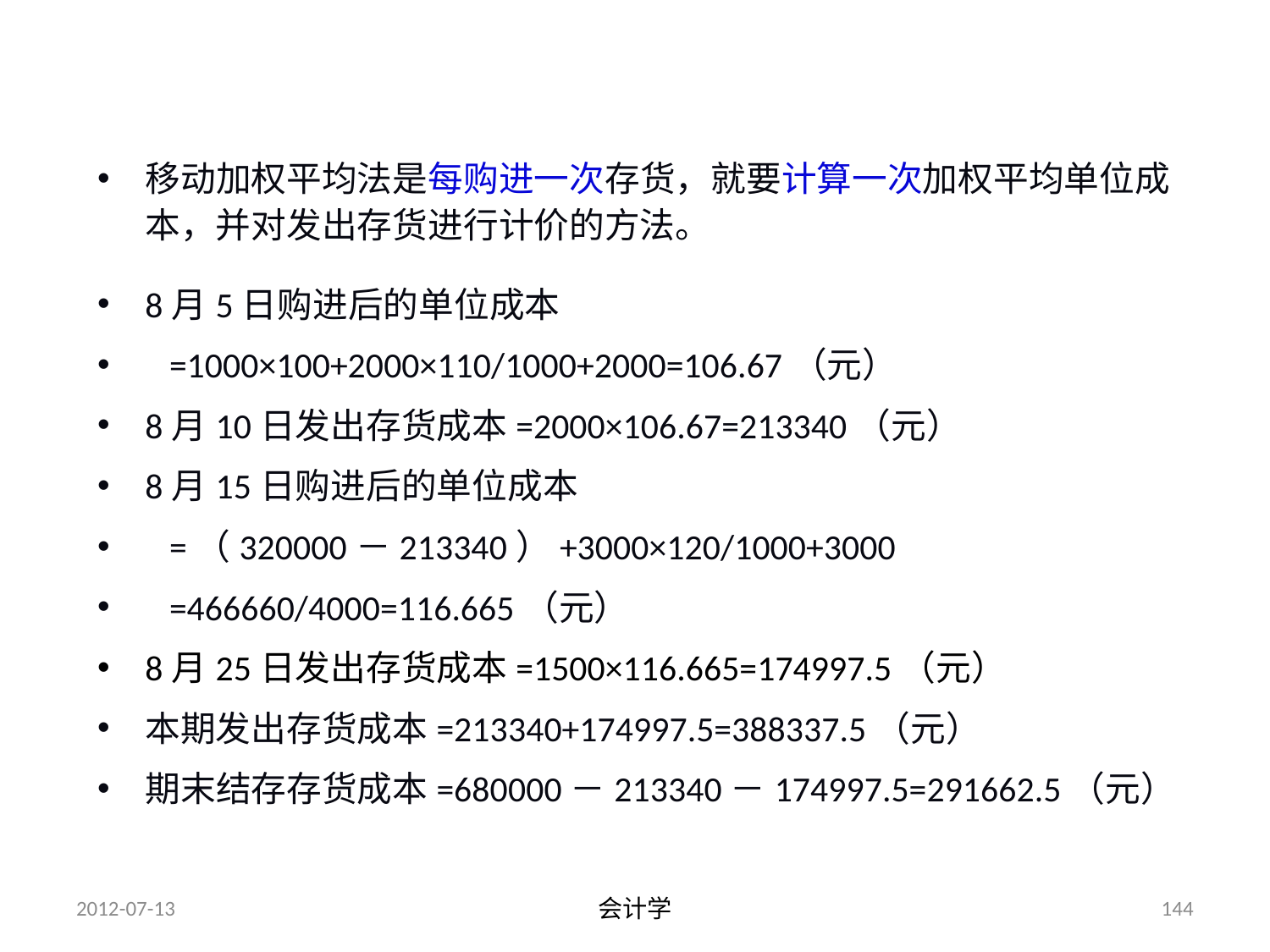

（三）移动加权平均法
移动加权平均法是每购进一次存货，就要计算一次加权平均单位成本，并对发出存货进行计价的方法。

8月5日购进后的单位成本
   =1000×100+2000×110/1000+2000=106.67（元）
8月10日发出存货成本=2000×106.67=213340（元）
8月15日购进后的单位成本
   =（320000－213340）+3000×120/1000+3000
   =466660/4000=116.665（元）
8月25日发出存货成本=1500×116.665=174997.5（元）
本期发出存货成本=213340+174997.5=388337.5（元）
期末结存存货成本=680000－213340－174997.5=291662.5（元）
2012-07-13
会计学
144